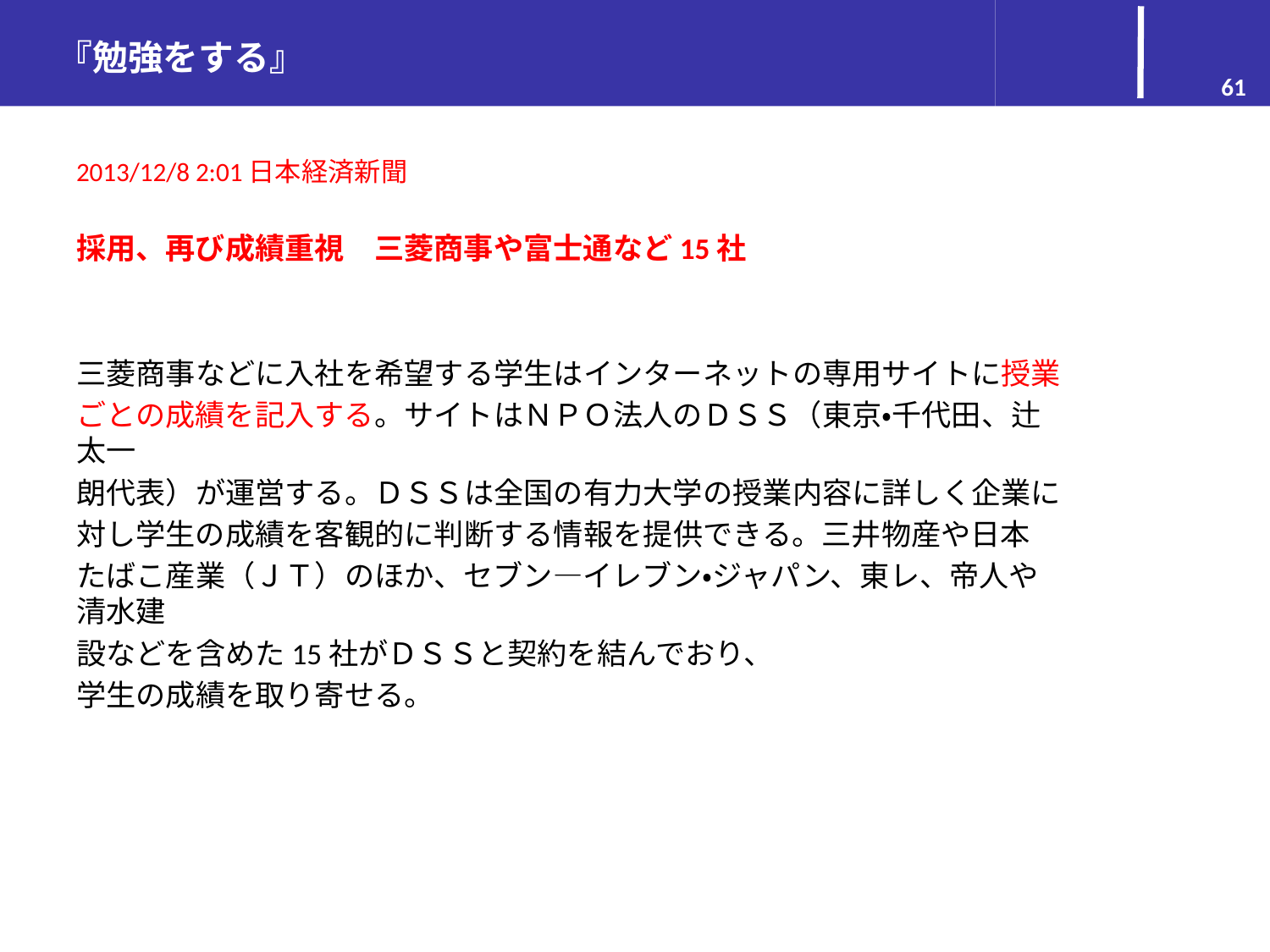

『勉強をする』
61
#
2013/12/8 2:01日本経済新聞

採用、再び成績重視　三菱商事や富士通など15社

三菱商事などに入社を希望する学生はインターネットの専用サイトに授業
ごとの成績を記入する。サイトはＮＰＯ法人のＤＳＳ（東京・千代田、辻太一
朗代表）が運営する。ＤＳＳは全国の有力大学の授業内容に詳しく企業に
対し学生の成績を客観的に判断する情報を提供できる。三井物産や日本
たばこ産業（ＪＴ）のほか、セブン―イレブン・ジャパン、東レ、帝人や清水建
設などを含めた15社がＤＳＳと契約を結んでおり、
学生の成績を取り寄せる。